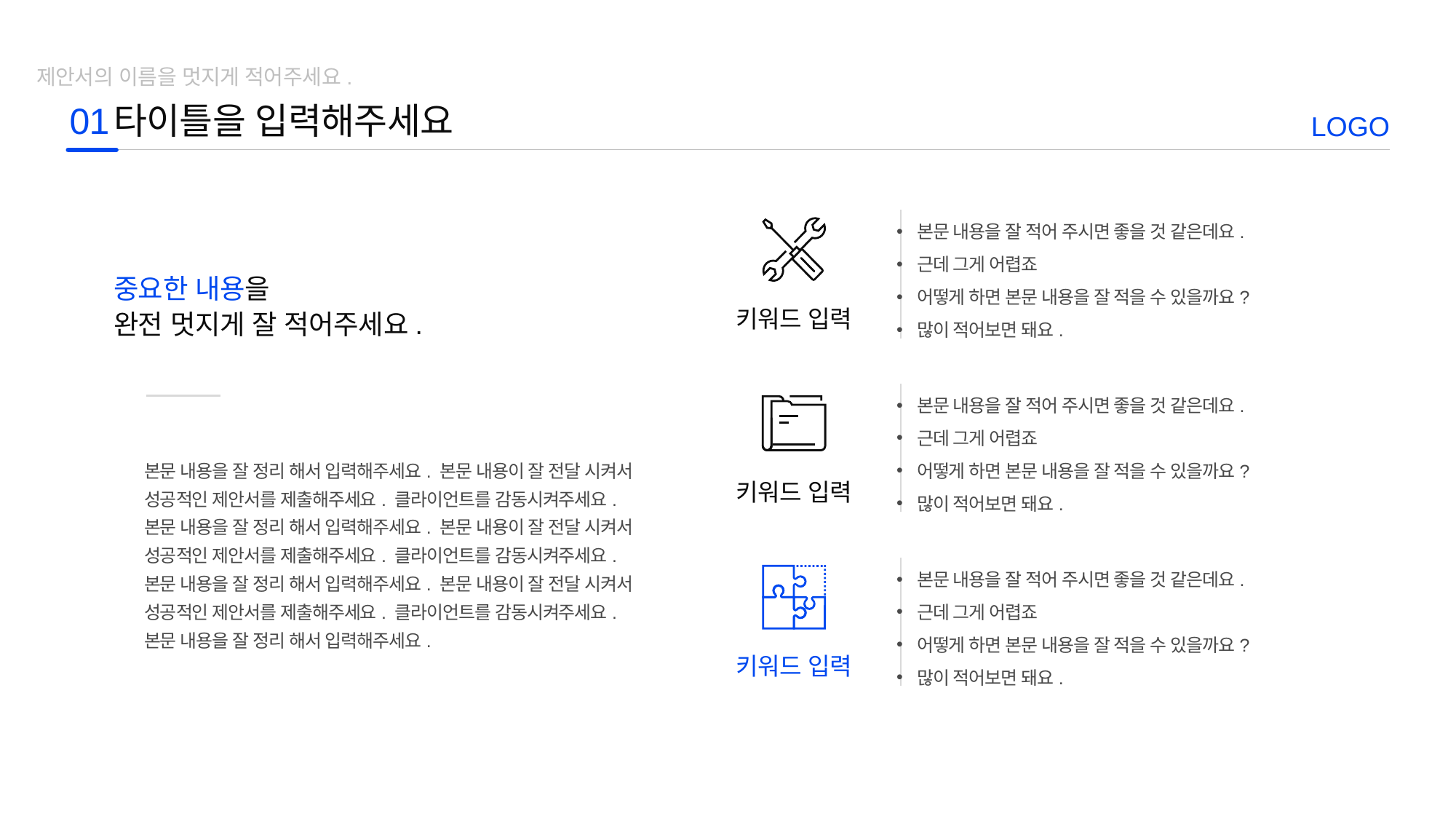

제안서의 이름을 멋지게 적어주세요.
01
타이틀을 입력해주세요
LOGO
본문 내용을 잘 적어 주시면 좋을 것 같은데요.
근데 그게 어렵죠
어떻게 하면 본문 내용을 잘 적을 수 있을까요?
많이 적어보면 돼요.

중요한 내용을
완전 멋지게 잘 적어주세요.
키워드 입력
본문 내용을 잘 적어 주시면 좋을 것 같은데요.
근데 그게 어렵죠
어떻게 하면 본문 내용을 잘 적을 수 있을까요?
많이 적어보면 돼요.

본문 내용을 잘 정리 해서 입력해주세요. 본문 내용이 잘 전달 시켜서 성공적인 제안서를 제출해주세요. 클라이언트를 감동시켜주세요. 본문 내용을 잘 정리 해서 입력해주세요. 본문 내용이 잘 전달 시켜서 성공적인 제안서를 제출해주세요. 클라이언트를 감동시켜주세요. 본문 내용을 잘 정리 해서 입력해주세요. 본문 내용이 잘 전달 시켜서 성공적인 제안서를 제출해주세요. 클라이언트를 감동시켜주세요. 본문 내용을 잘 정리 해서 입력해주세요.
키워드 입력
본문 내용을 잘 적어 주시면 좋을 것 같은데요.
근데 그게 어렵죠
어떻게 하면 본문 내용을 잘 적을 수 있을까요?
많이 적어보면 돼요.

키워드 입력